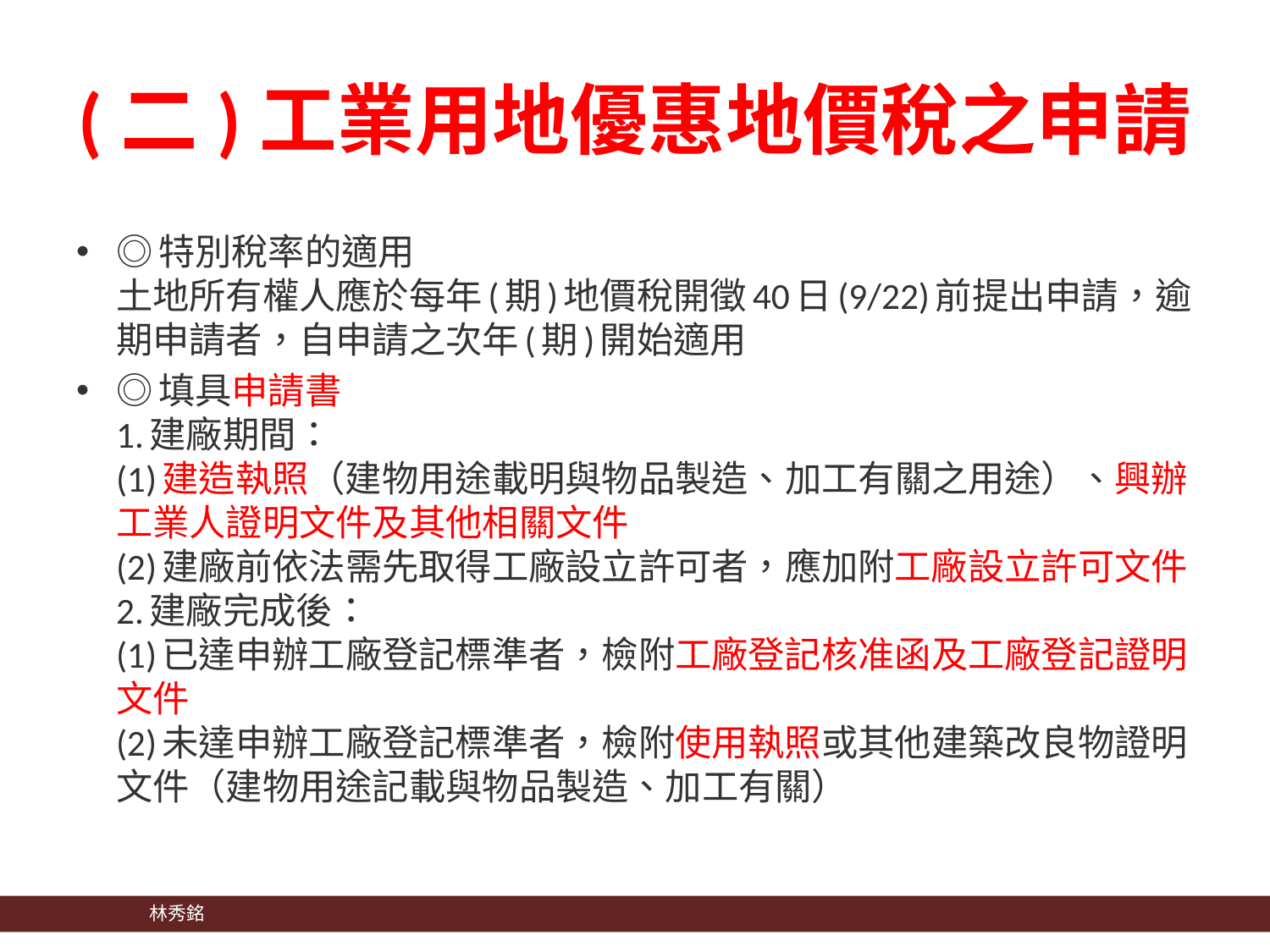

# (二)工業用地優惠地價稅之申請
◎特別稅率的適用
土地所有權人應於每年(期)地價稅開徵40日(9/22)前提出申請，逾期申請者，自申請之次年(期)開始適用
◎填具申請書
1.建廠期間：
(1)建造執照（建物用途載明與物品製造、加工有關之用途）、興辦工業人證明文件及其他相關文件
(2)建廠前依法需先取得工廠設立許可者，應加附工廠設立許可文件
2.建廠完成後：
(1)已達申辦工廠登記標準者，檢附工廠登記核准函及工廠登記證明文件 
(2)未達申辦工廠登記標準者，檢附使用執照或其他建築改良物證明文件（建物用途記載與物品製造、加工有關）
                                 林秀銘